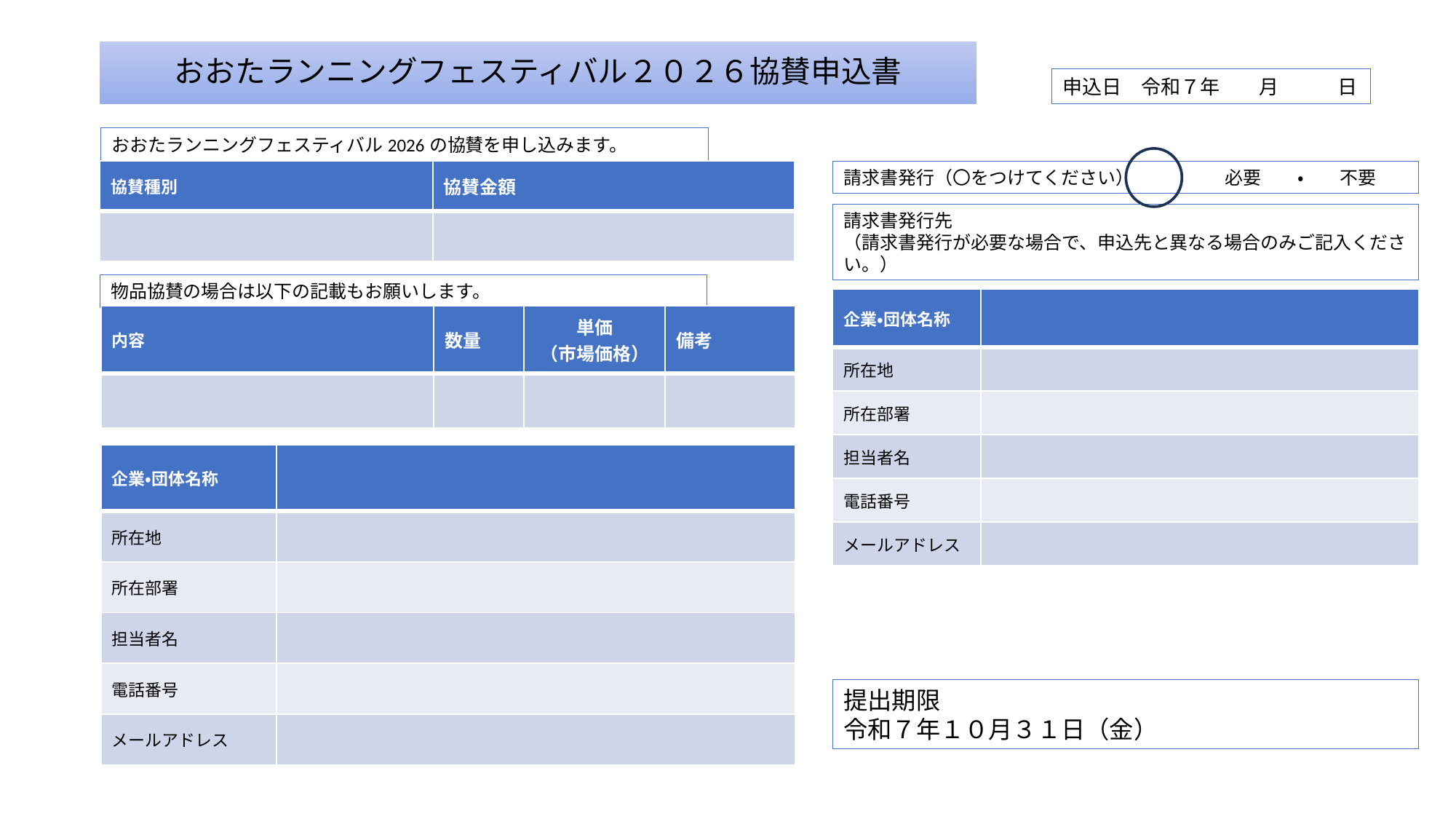

# おおたランニングフェスティバル２０２６協賛申込書
申込日　令和７年　　月　　　日
おおたランニングフェスティバル2026の協賛を申し込みます。

| 協賛種別 | 協賛金額 |
| --- | --- |
|  |  |
請求書発行（〇をつけてください）　　　　　必要　　・　　不要
請求書発行先
（請求書発行が必要な場合で、申込先と異なる場合のみご記入ください。）
物品協賛の場合は以下の記載もお願いします。
| 企業・団体名称 |  |
| --- | --- |
| 所在地 |  |
| 所在部署 |  |
| 担当者名 |  |
| 電話番号 |  |
| メールアドレス |  |
| 内容 | 数量 | 単価 （市場価格） | 備考 |
| --- | --- | --- | --- |
|  |  |  |  |
| 企業・団体名称 |  |
| --- | --- |
| 所在地 |  |
| 所在部署 |  |
| 担当者名 |  |
| 電話番号 |  |
| メールアドレス |  |
提出期限
令和７年１０月３１日（金）